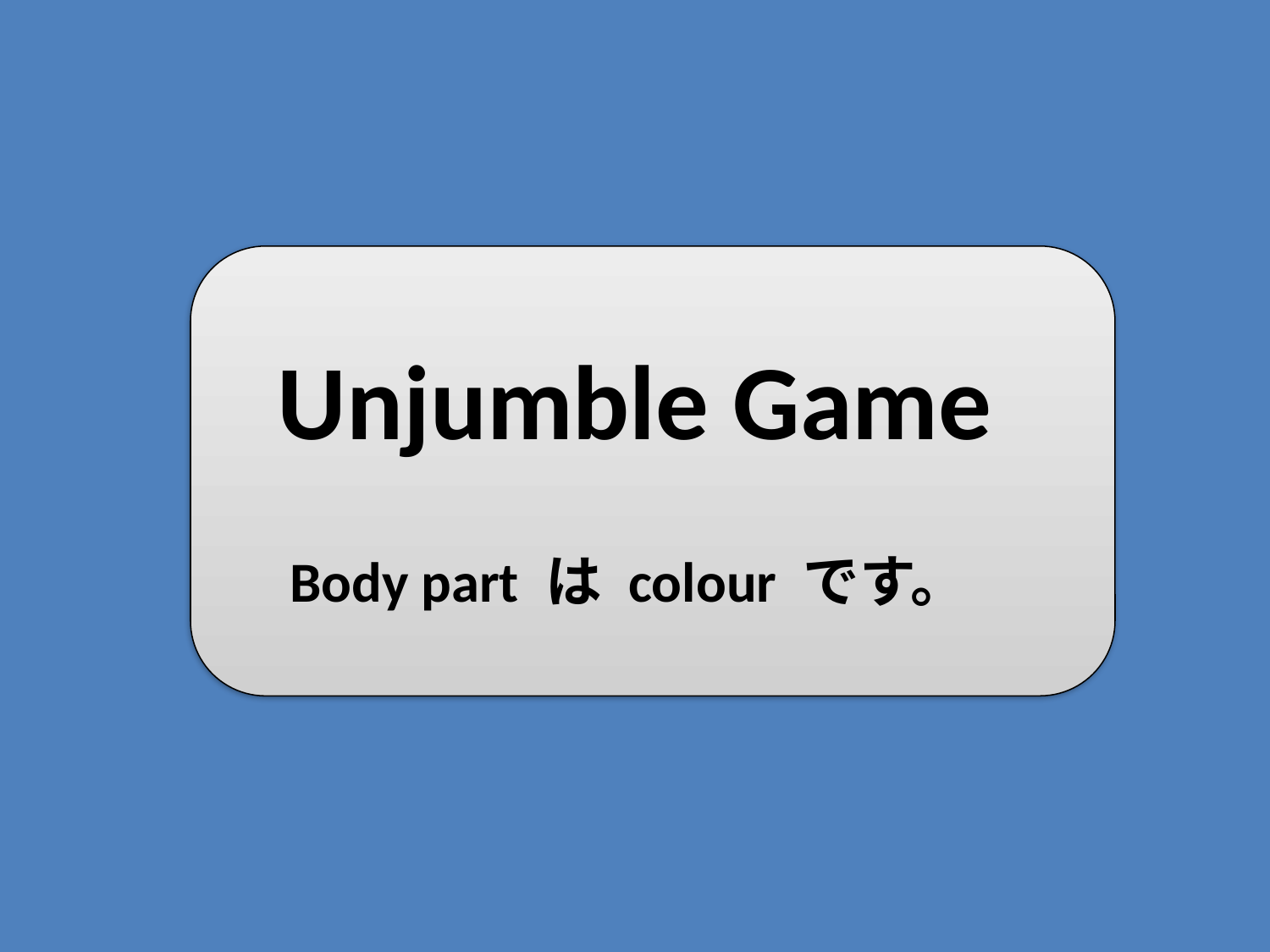

# Unjumble Game
Body part は colour です。